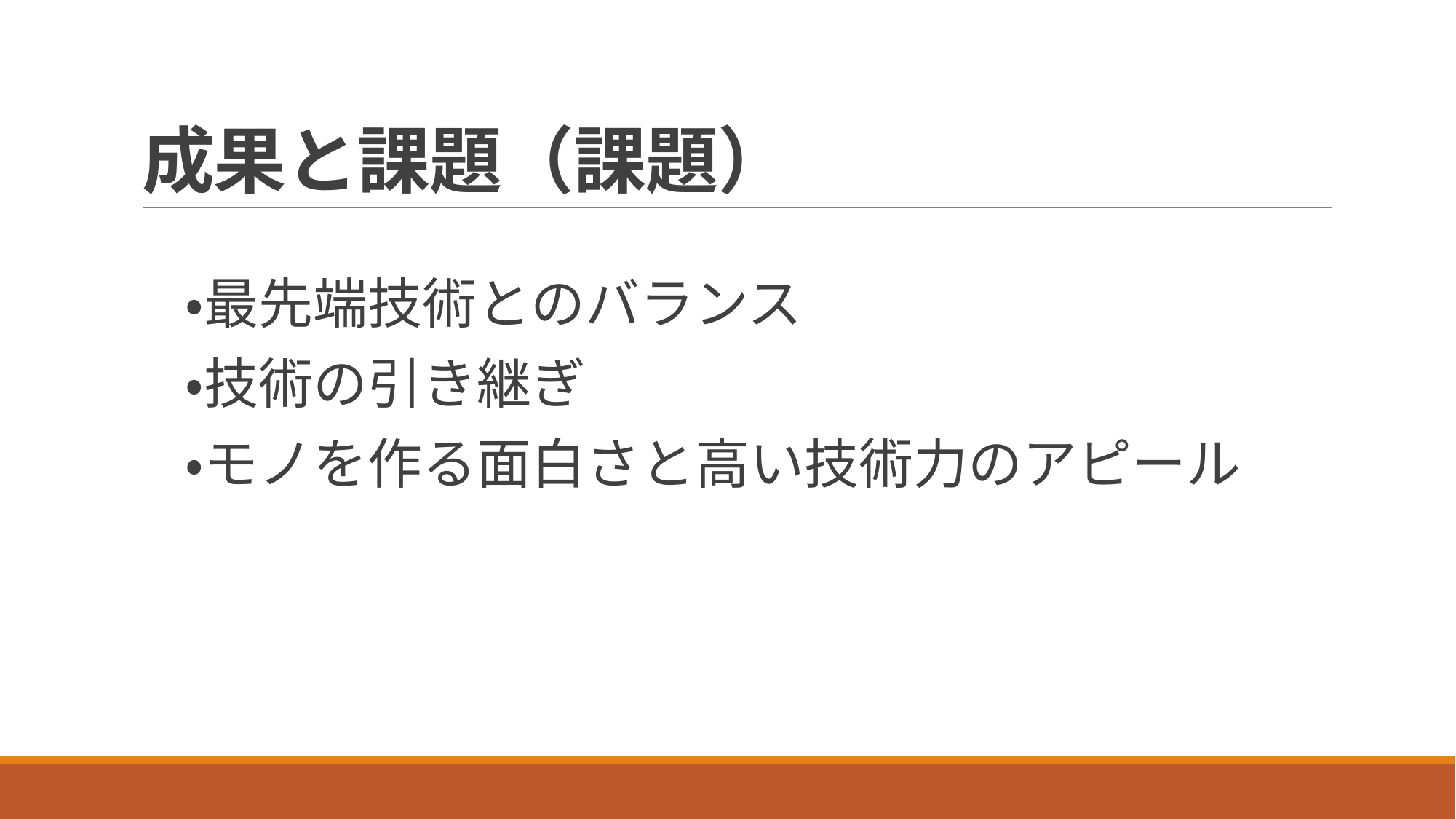

# 成果と課題（課題）
・最先端技術とのバランス
・技術の引き継ぎ
・モノを作る面白さと高い技術力のアピール